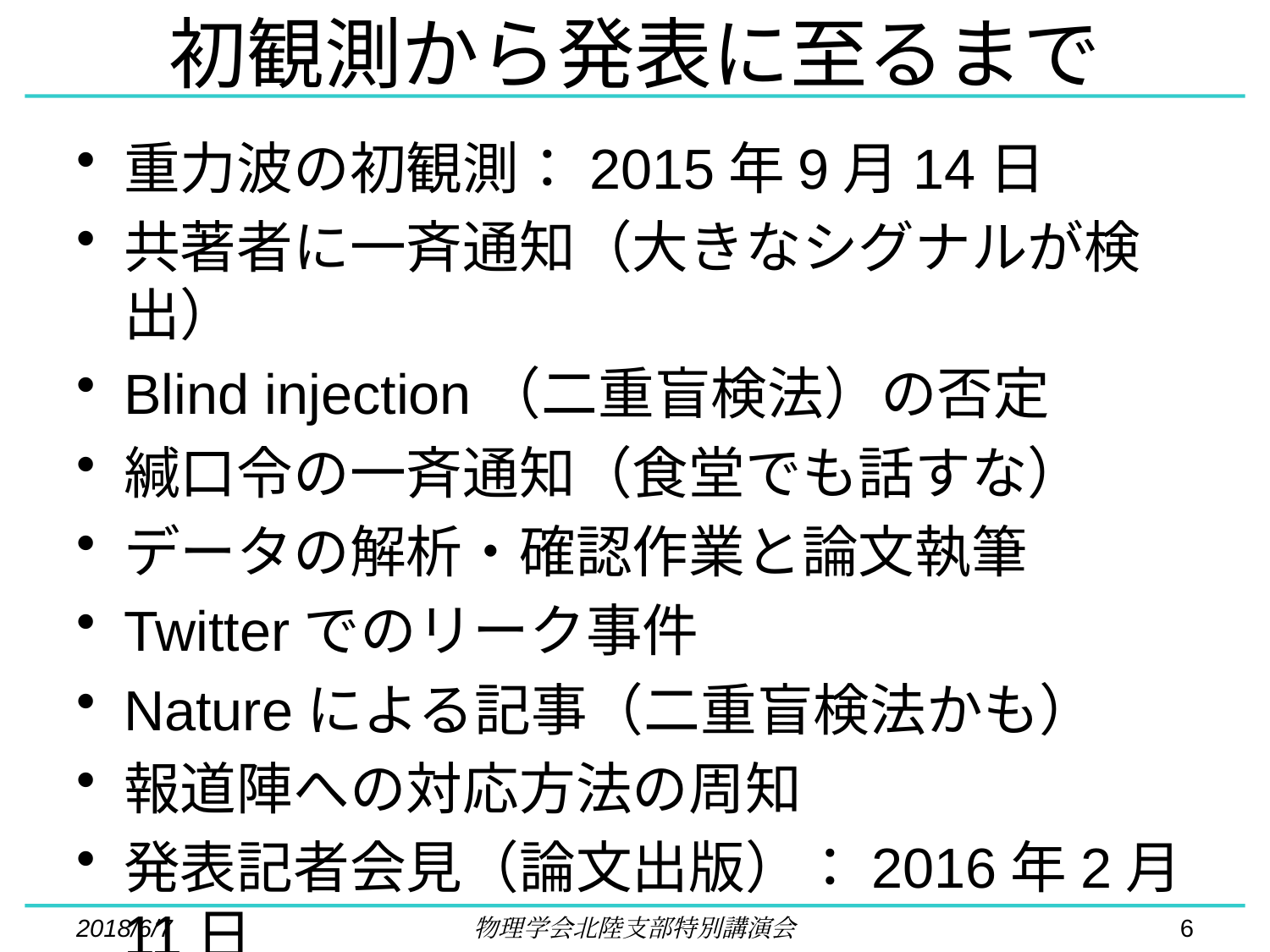

# 初観測から発表に至るまで
重力波の初観測：2015年9月14日
共著者に一斉通知（大きなシグナルが検出）
Blind injection（二重盲検法）の否定
緘口令の一斉通知（食堂でも話すな）
データの解析・確認作業と論文執筆
Twitterでのリーク事件
Natureによる記事（二重盲検法かも）
報道陣への対応方法の周知
発表記者会見（論文出版）：2016年2月11日

2018/6/7
物理学会北陸支部特別講演会
6